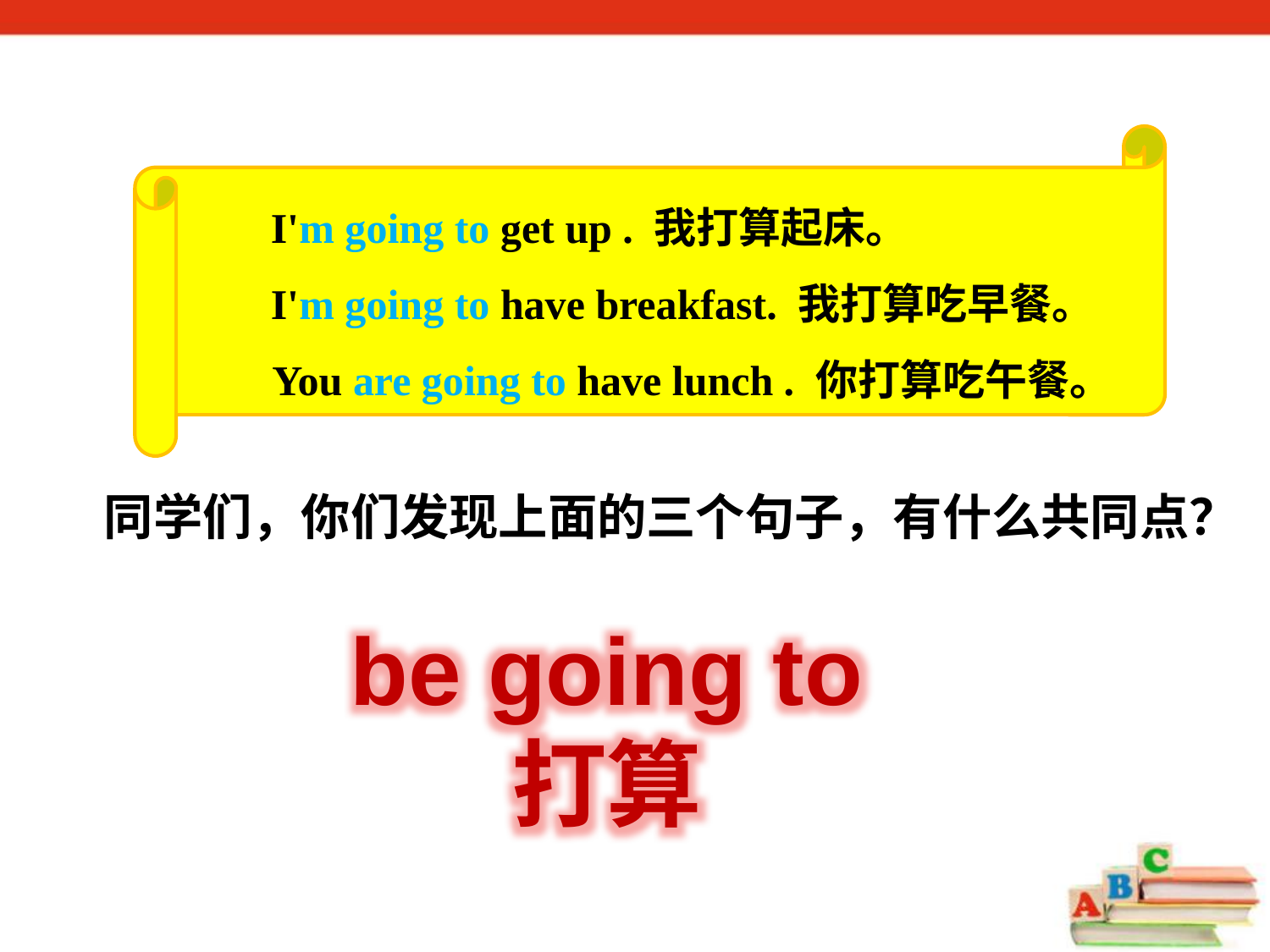

I'm going to get up . 我打算起床。
I'm going to have breakfast. 我打算吃早餐。
        You are going to have lunch . 你打算吃午餐。
同学们，你们发现上面的三个句子，有什么共同点？
be going to
打算